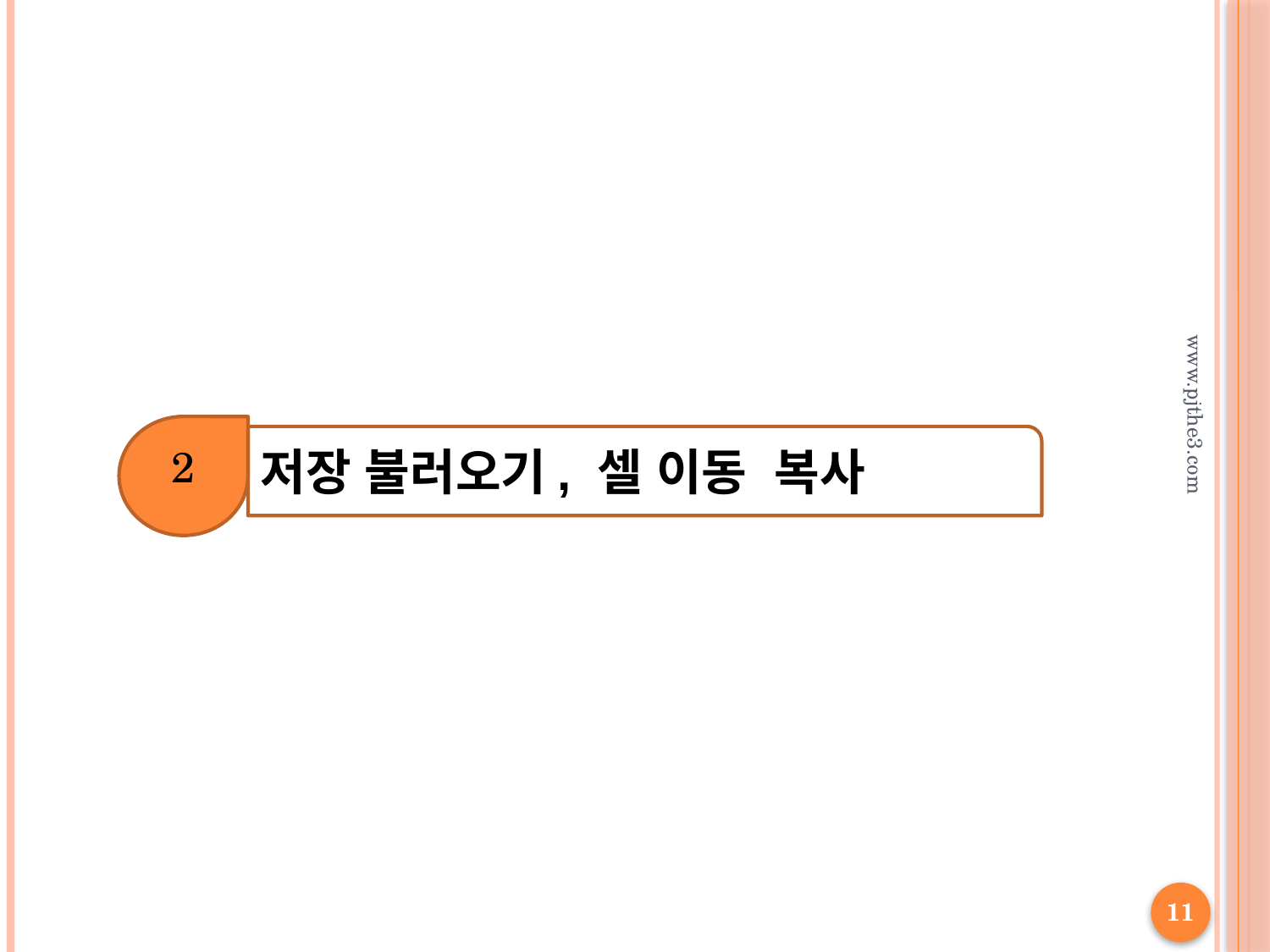

2
저장 불러오기, 셀 이동  복사
www.pjthe3.com
11